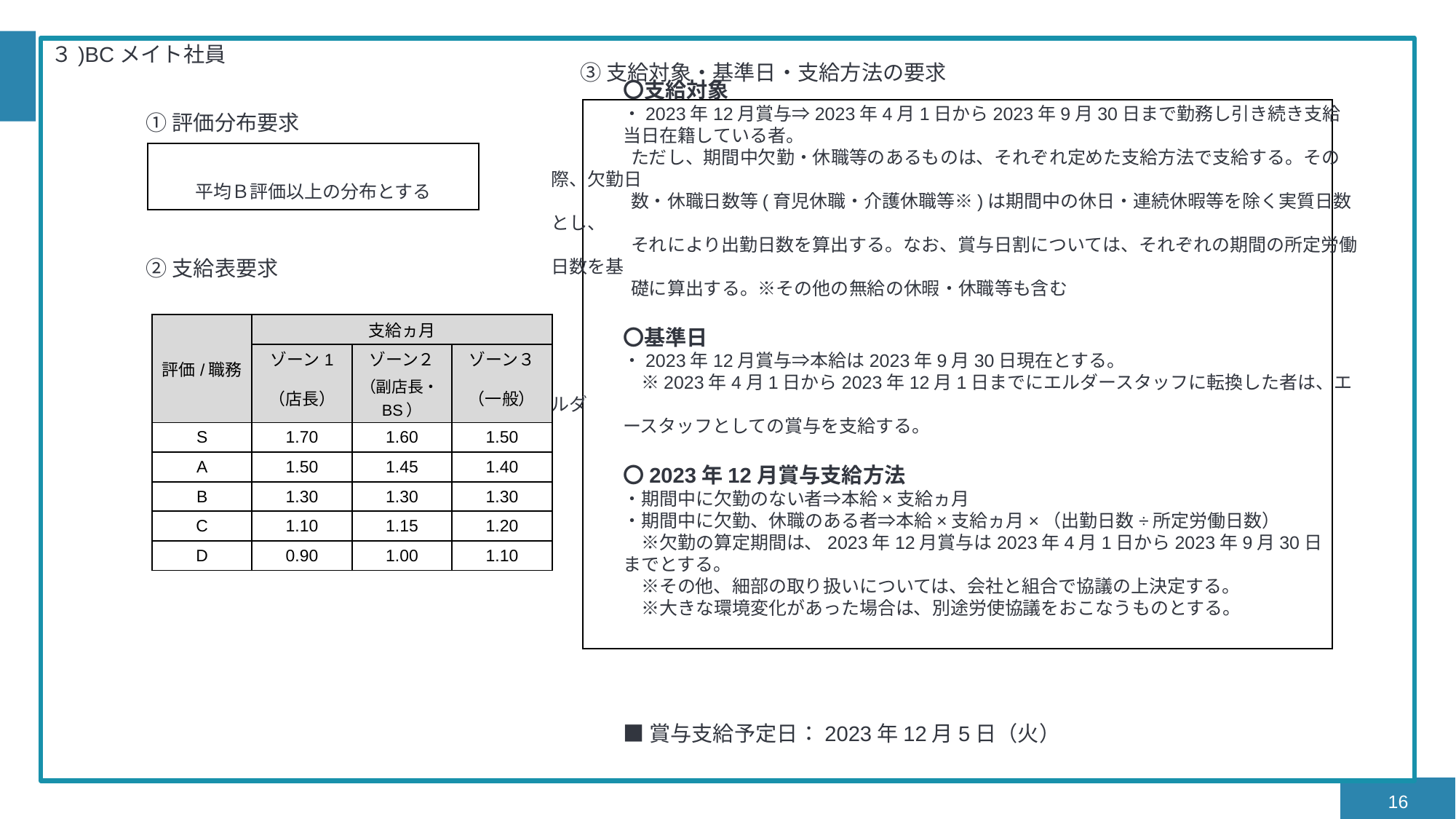

３)BCメイト社員

③支給対象・基準日・支給方法の要求

〇支給対象
・2023年12月賞与⇒2023年4月1日から2023年9月30日まで勤務し引き続き支給
当日在籍している者。
ただし、期間中欠勤・休職等のあるものは、それぞれ定めた支給方法で支給する。その際、欠勤日
数・休職日数等(育児休職・介護休職等※)は期間中の休日・連続休暇等を除く実質日数とし、
それにより出勤日数を算出する。なお、賞与日割については、それぞれの期間の所定労働日数を基
礎に算出する。※その他の無給の休暇・休職等も含む

〇基準日
・2023年12月賞与⇒本給は2023年9月30日現在とする。
　※2023年4月1日から2023年12月1日までにエルダースタッフに転換した者は、エルダ
ースタッフとしての賞与を支給する。

〇2023年12月賞与支給方法
・期間中に欠勤のない者⇒本給×支給ヵ月
・期間中に欠勤、休職のある者⇒本給×支給ヵ月×（出勤日数÷所定労働日数）
　※欠勤の算定期間は、2023年12月賞与は2023年4月1日から2023年9月30日
までとする。
　※その他、細部の取り扱いについては、会社と組合で協議の上決定する。
　※大きな環境変化があった場合は、別途労使協議をおこなうものとする。

■賞与支給予定日：2023年12月5日（火）
①評価分布要求

②支給表要求

| 平均Ｂ評価以上の分布とする |
| --- |
| 評価/職務 | 支給ヵ月 |  |  |
| --- | --- | --- | --- |
|  | ゾーン1 | ゾーン２ | ゾーン３ |
|  | （店長） | （副店長・BS） | （一般） |
| S | 1.70 | 1.60 | 1.50 |
| A | 1.50 | 1.45 | 1.40 |
| B | 1.30 | 1.30 | 1.30 |
| C | 1.10 | 1.15 | 1.20 |
| D | 0.90 | 1.00 | 1.10 |

16